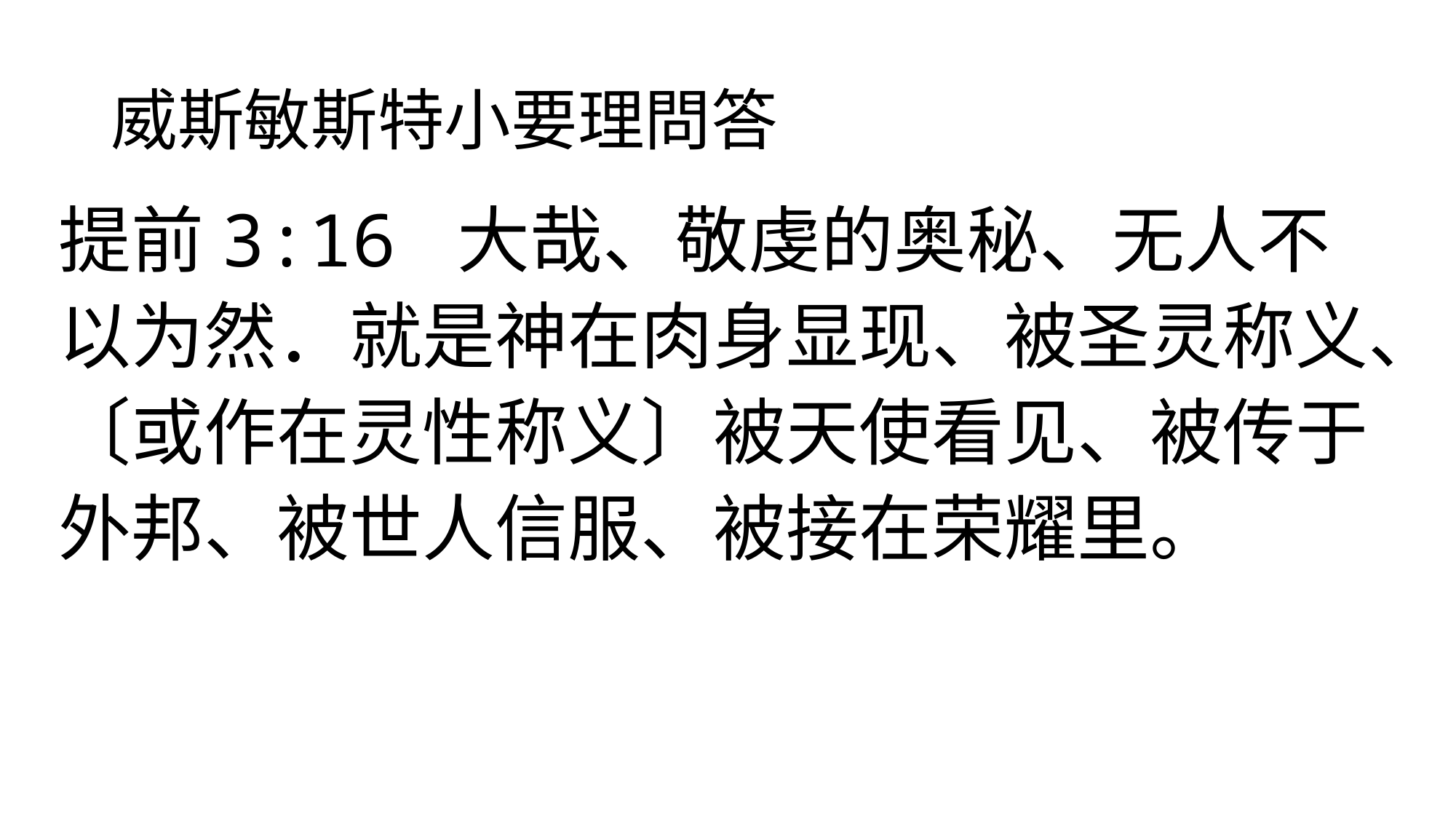

# 威斯敏斯特小要理問答
提前3:16 大哉、敬虔的奥秘、无人不以为然．就是神在肉身显现、被圣灵称义、〔或作在灵性称义〕被天使看见、被传于外邦、被世人信服、被接在荣耀里。